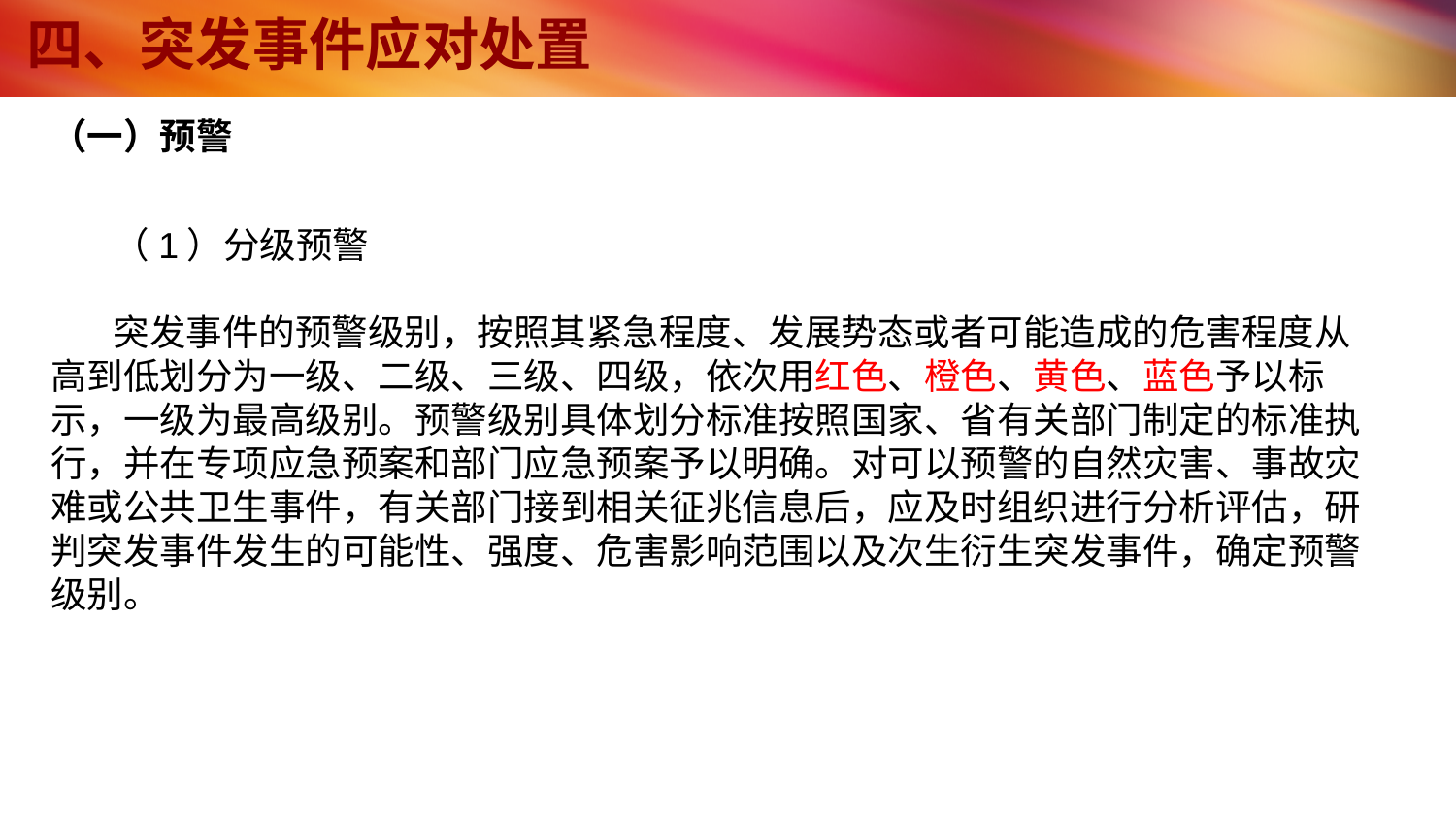

# 四、突发事件应对处置
（一）预警
（1）分级预警

突发事件的预警级别，按照其紧急程度、发展势态或者可能造成的危害程度从高到低划分为一级、二级、三级、四级，依次用红色、橙色、黄色、蓝色予以标示，一级为最高级别。预警级别具体划分标准按照国家、省有关部门制定的标准执行，并在专项应急预案和部门应急预案予以明确。对可以预警的自然灾害、事故灾难或公共卫生事件，有关部门接到相关征兆信息后，应及时组织进行分析评估，研判突发事件发生的可能性、强度、危害影响范围以及次生衍生突发事件，确定预警级别。